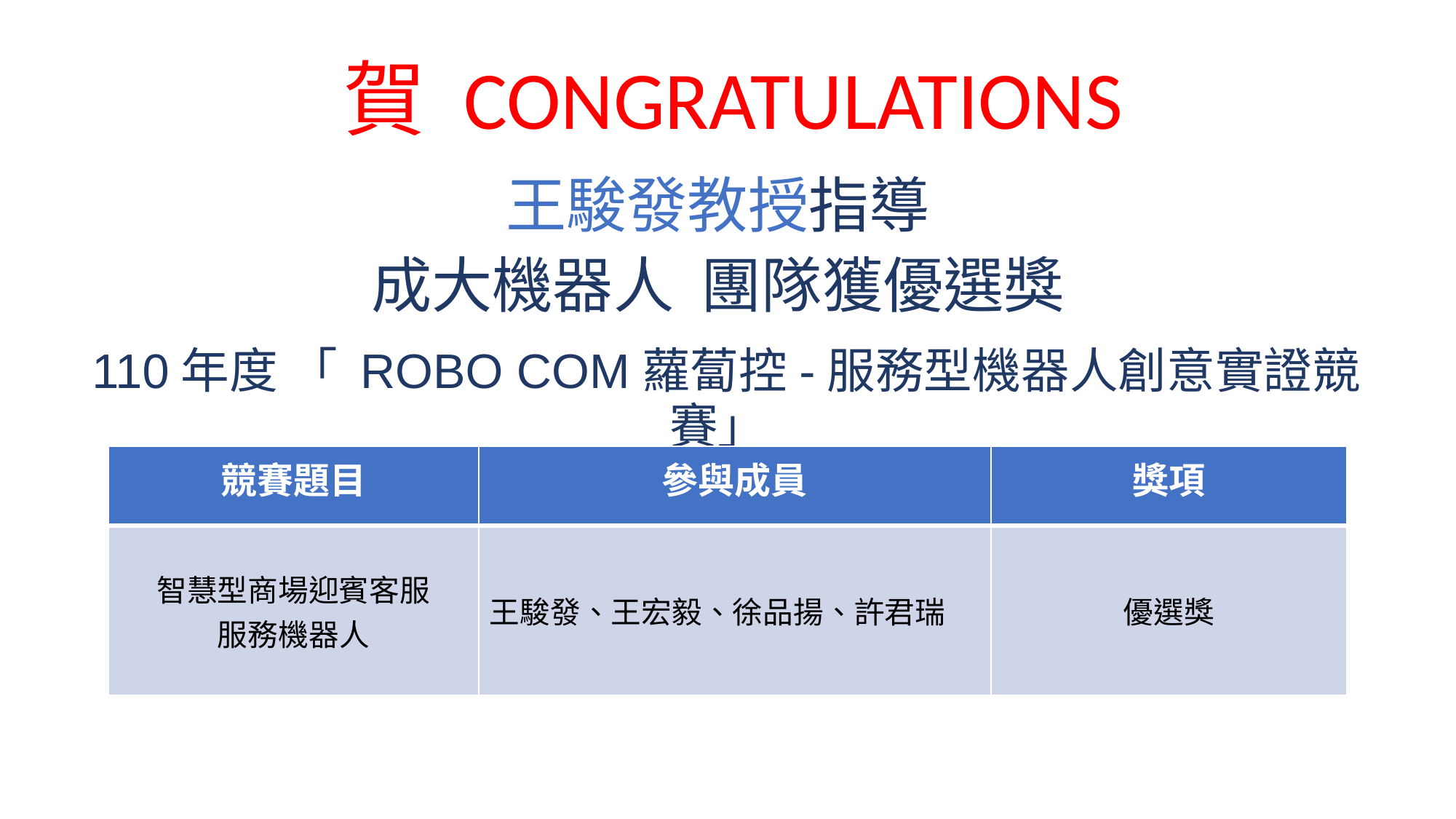

賀 CONGRATULATIONS
王駿發教授指導
成大機器人  團隊獲優選獎
 110年度 「 ROBO COM蘿蔔控-服務型機器人創意實證競賽」
| 競賽題目 | 參與成員 | 獎項 |
| --- | --- | --- |
| 智慧型商場迎賓客服 服務機器人 | 王駿發、王宏毅、徐品揚、許君瑞 | 優選獎 |